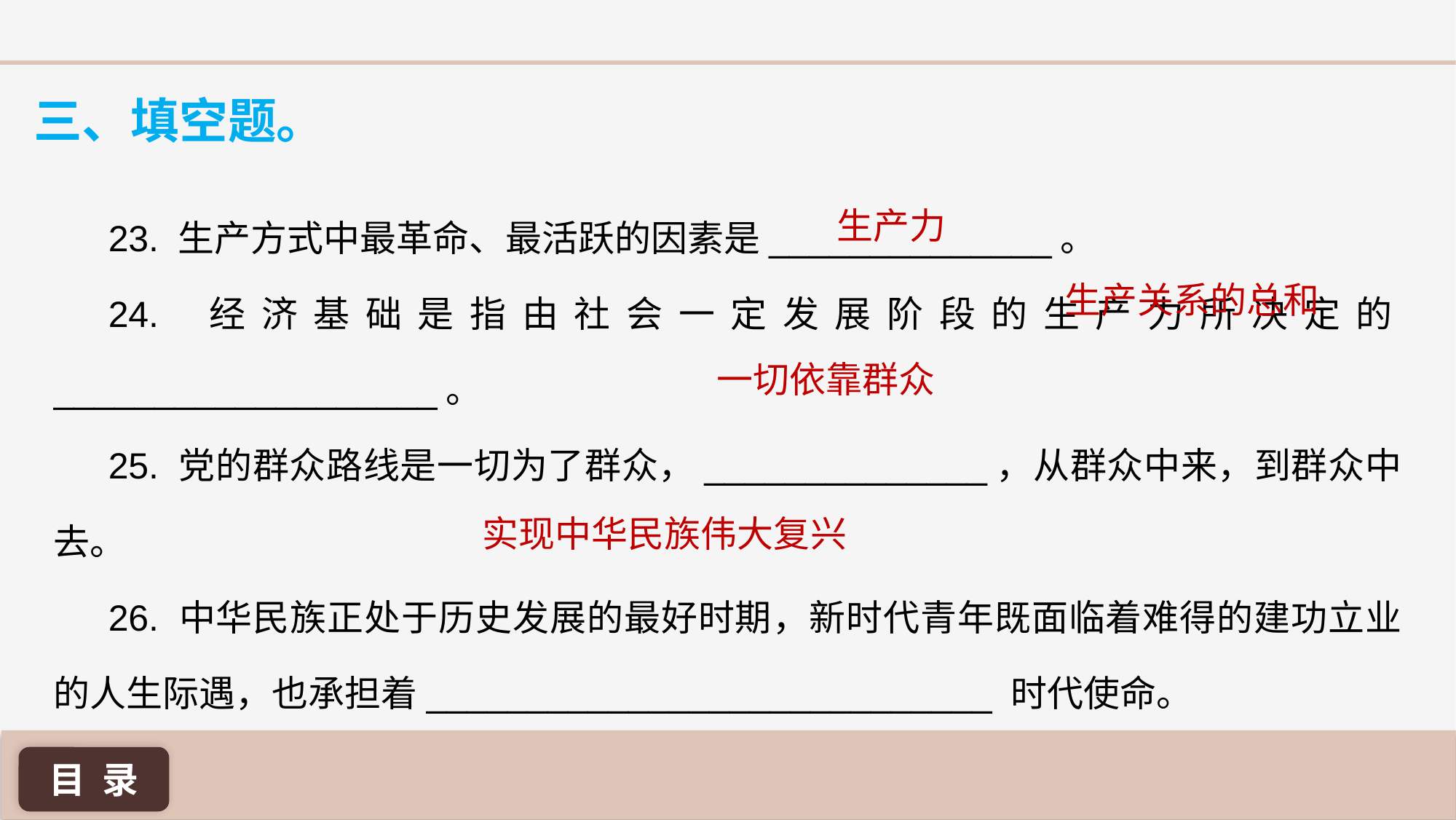

三、填空题。
23. 生产方式中最革命、最活跃的因素是______________。
24. 经济基础是指由社会一定发展阶段的生产力所决定的___________________。
25. 党的群众路线是一切为了群众，______________，从群众中来，到群众中去。
26. 中华民族正处于历史发展的最好时期，新时代青年既面临着难得的建功立业的人生际遇，也承担着____________________________ 时代使命。
生产力
生产关系的总和
一切依靠群众
实现中华民族伟大复兴